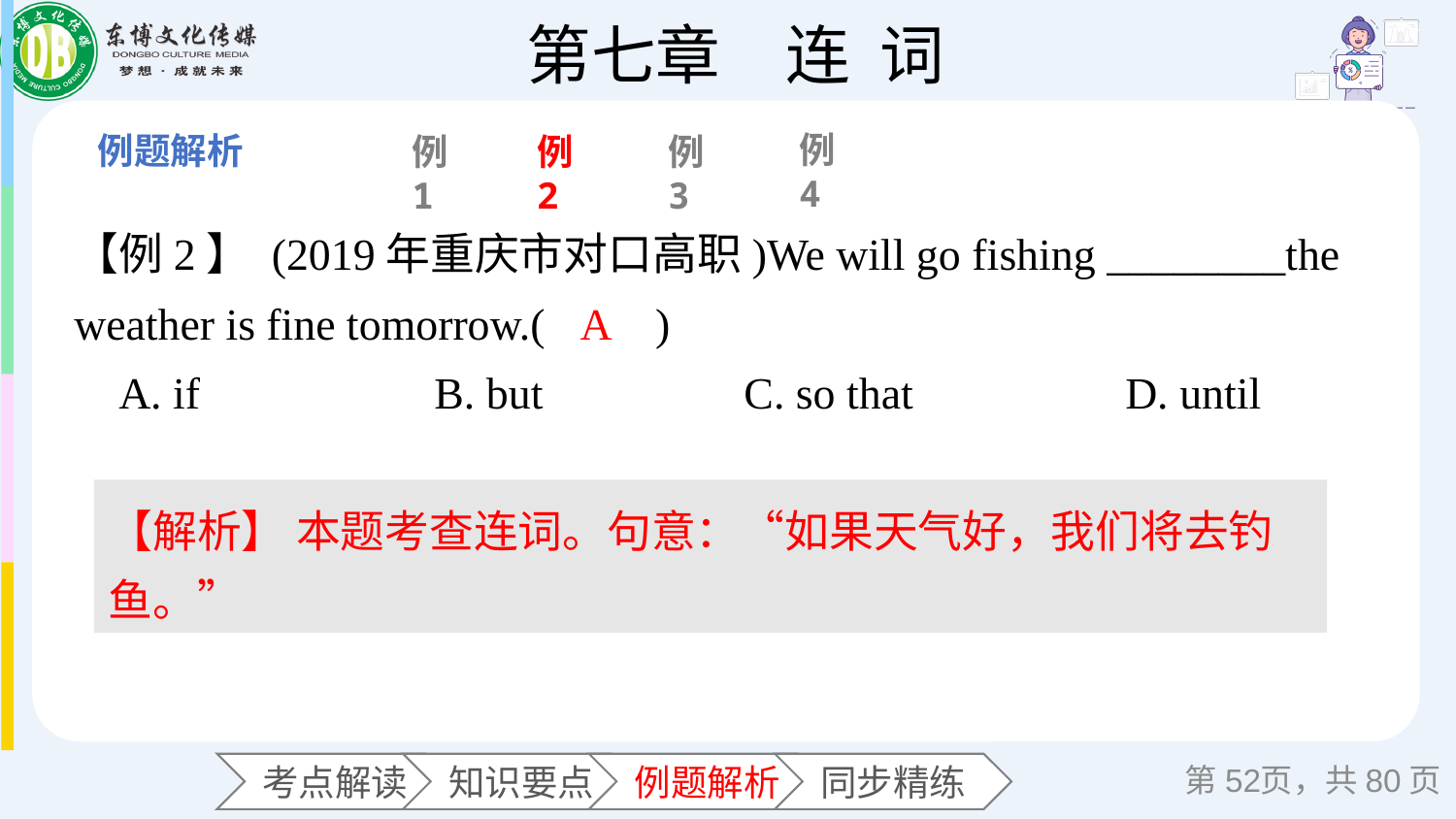

例4
例1
例2
例3
【例2】 (2019年重庆市对口高职)We will go fishing ________the weather is fine tomorrow.(　　)
    A. if                     B. but                  C. so that                   D. until
A
【解析】 本题考查连词。句意：“如果天气好，我们将去钓鱼。”
第52页，共80页